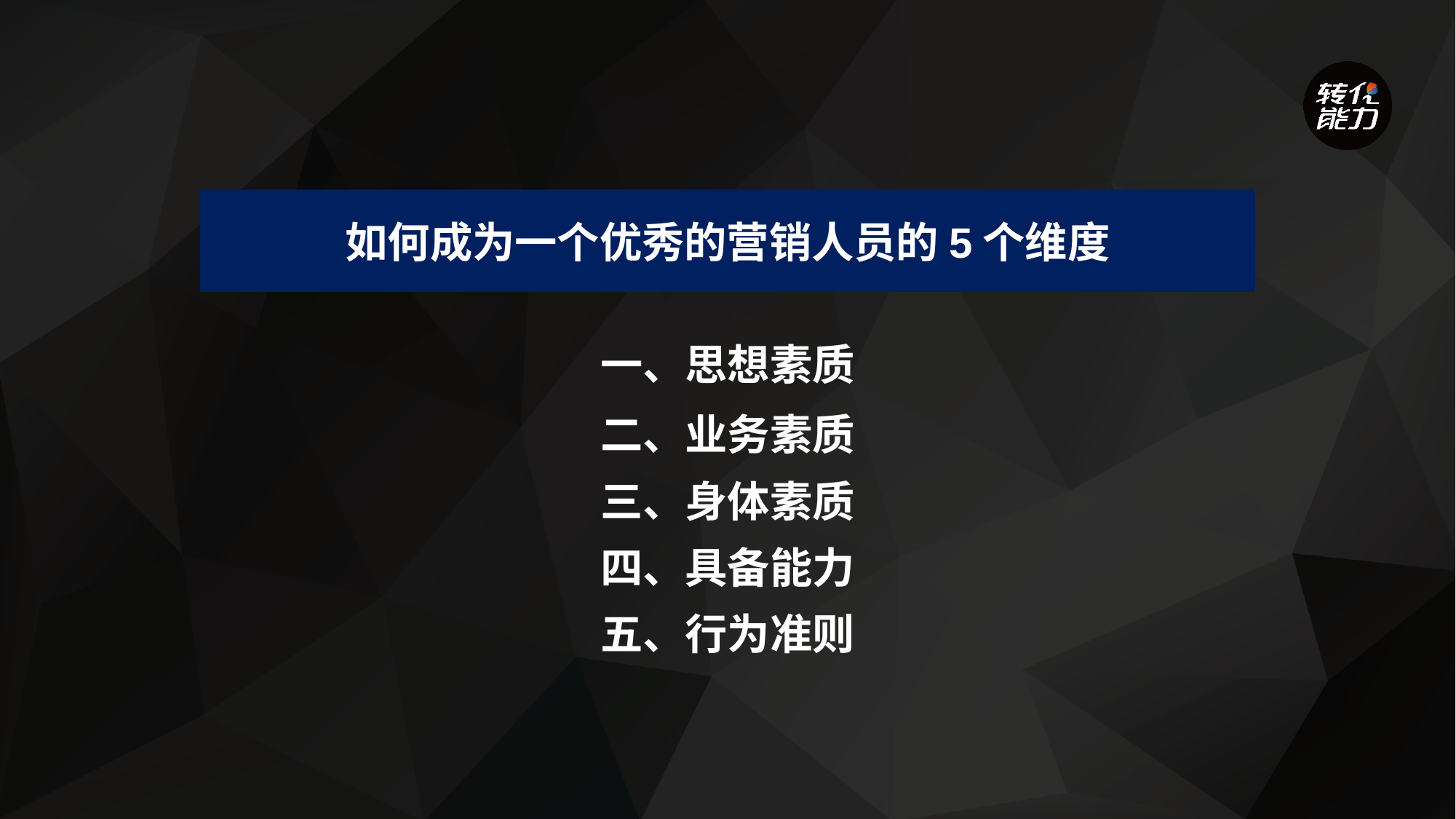

如何成为一个优秀的营销人员的5个维度
一、思想素质
二、业务素质
三、身体素质
四、具备能力
五、行为准则